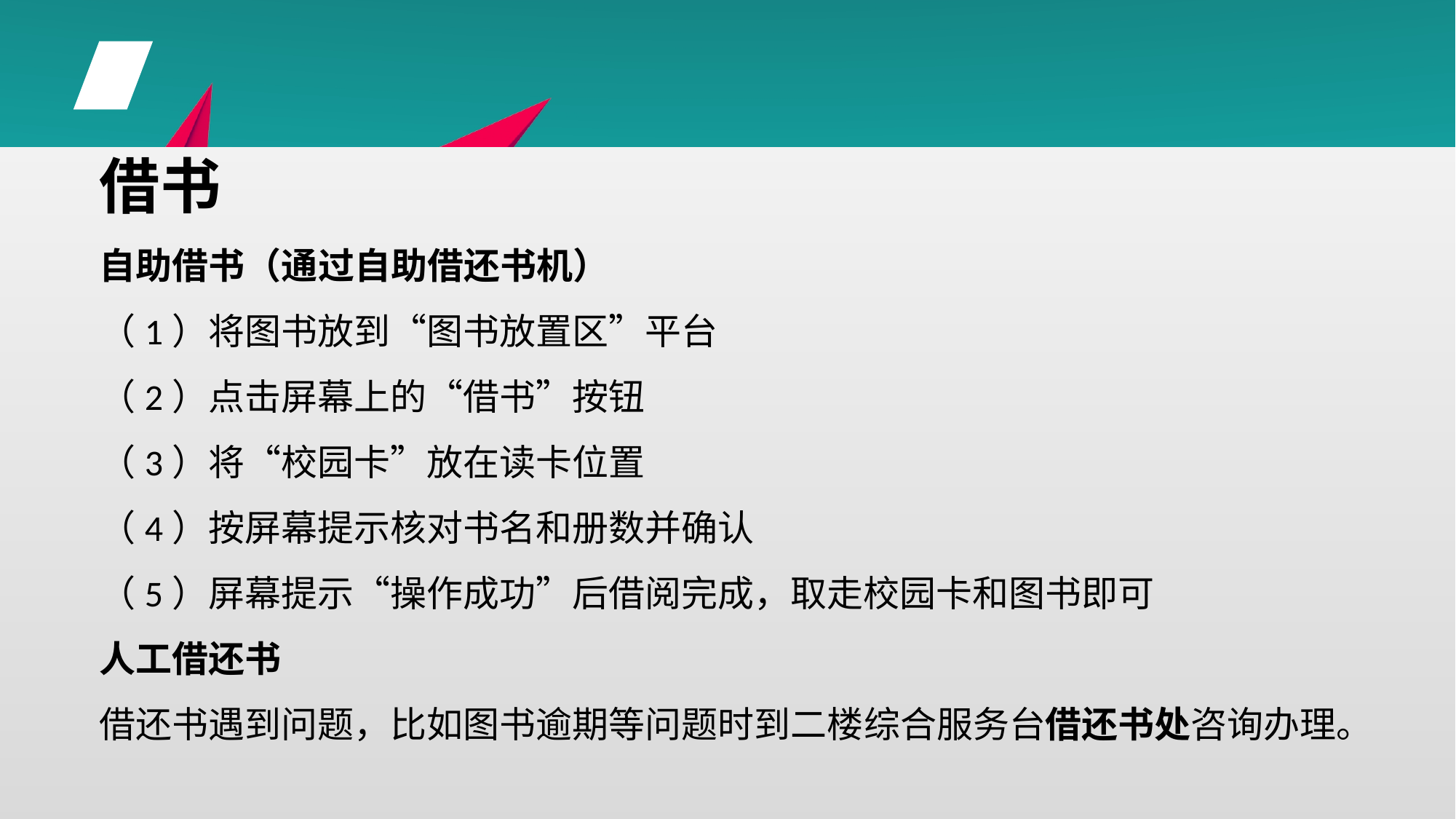

借书
自助借书（通过自助借还书机）
（1）将图书放到“图书放置区”平台
（2）点击屏幕上的“借书”按钮
（3）将“校园卡”放在读卡位置
（4）按屏幕提示核对书名和册数并确认
（5）屏幕提示“操作成功”后借阅完成，取走校园卡和图书即可
人工借还书
借还书遇到问题，比如图书逾期等问题时到二楼综合服务台借还书处咨询办理。